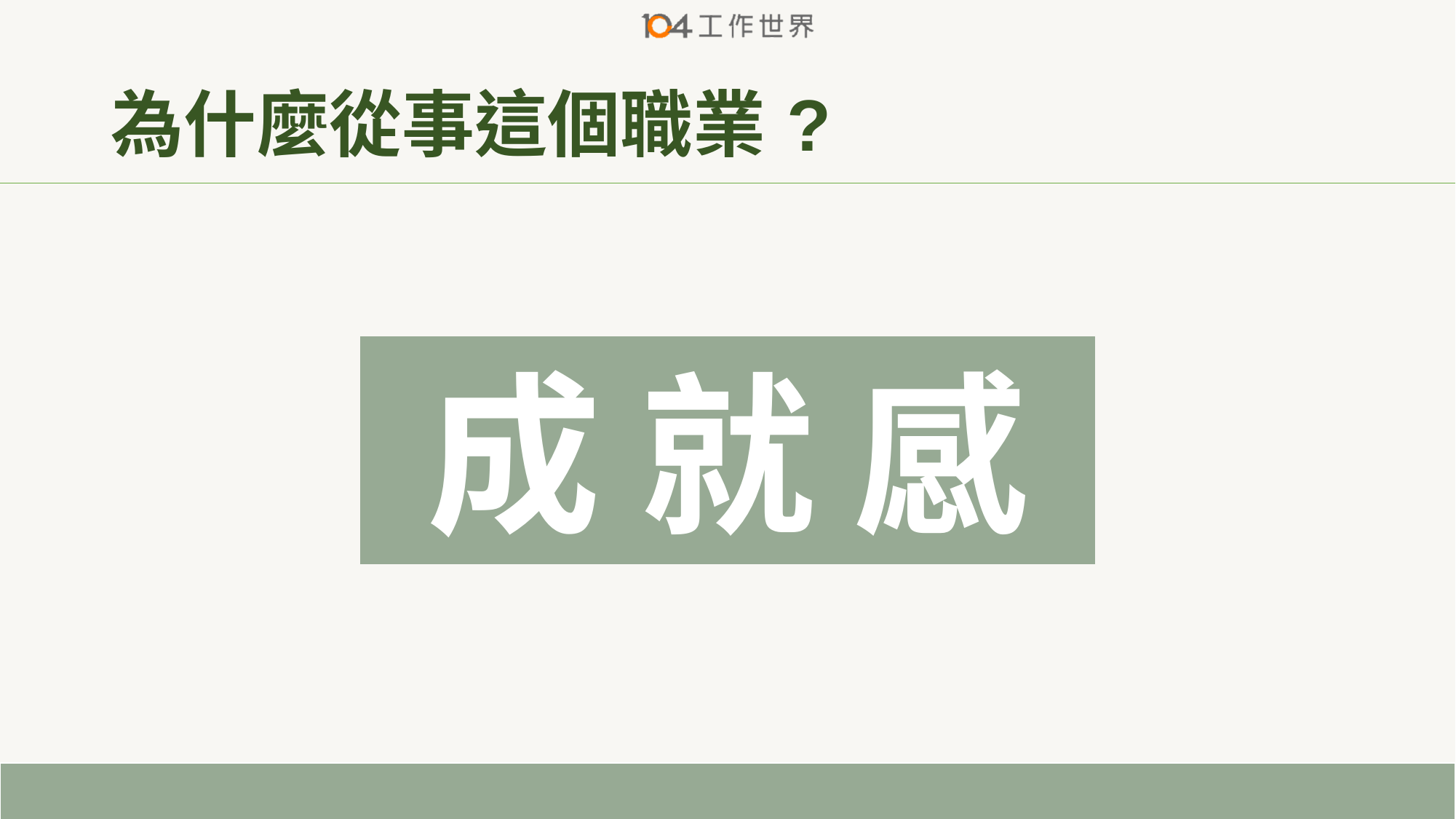

# 為什麼從事這個職業?
講   話
員工關懷
面   試
成 就 感